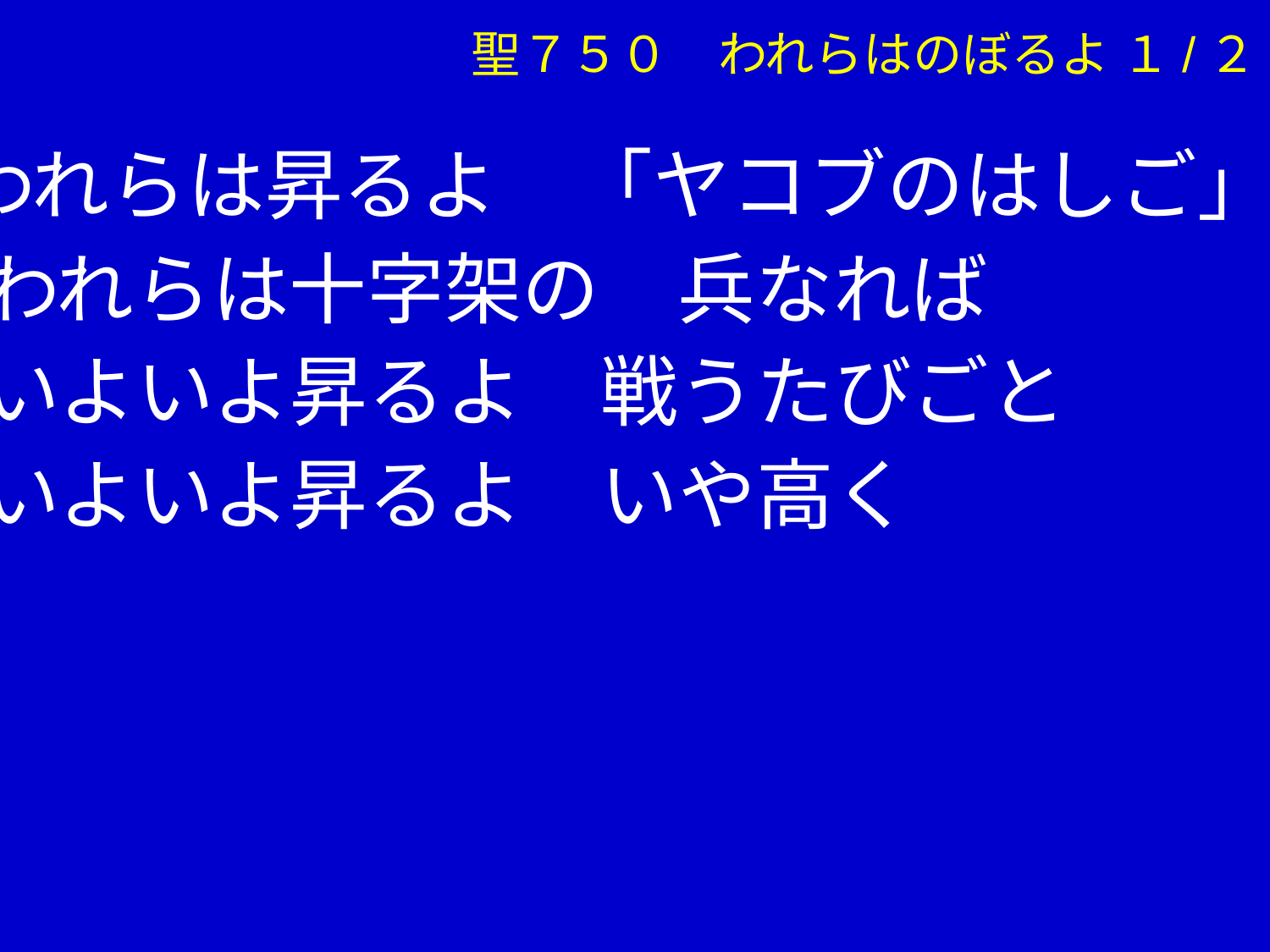

聖７５０　われらはのぼるよ １/２
  われらは昇るよ　「ヤコブのはしご」を
　われらは十字架の　兵なれば
　いよいよ昇るよ　戦うたびごと
　いよいよ昇るよ　いや高く